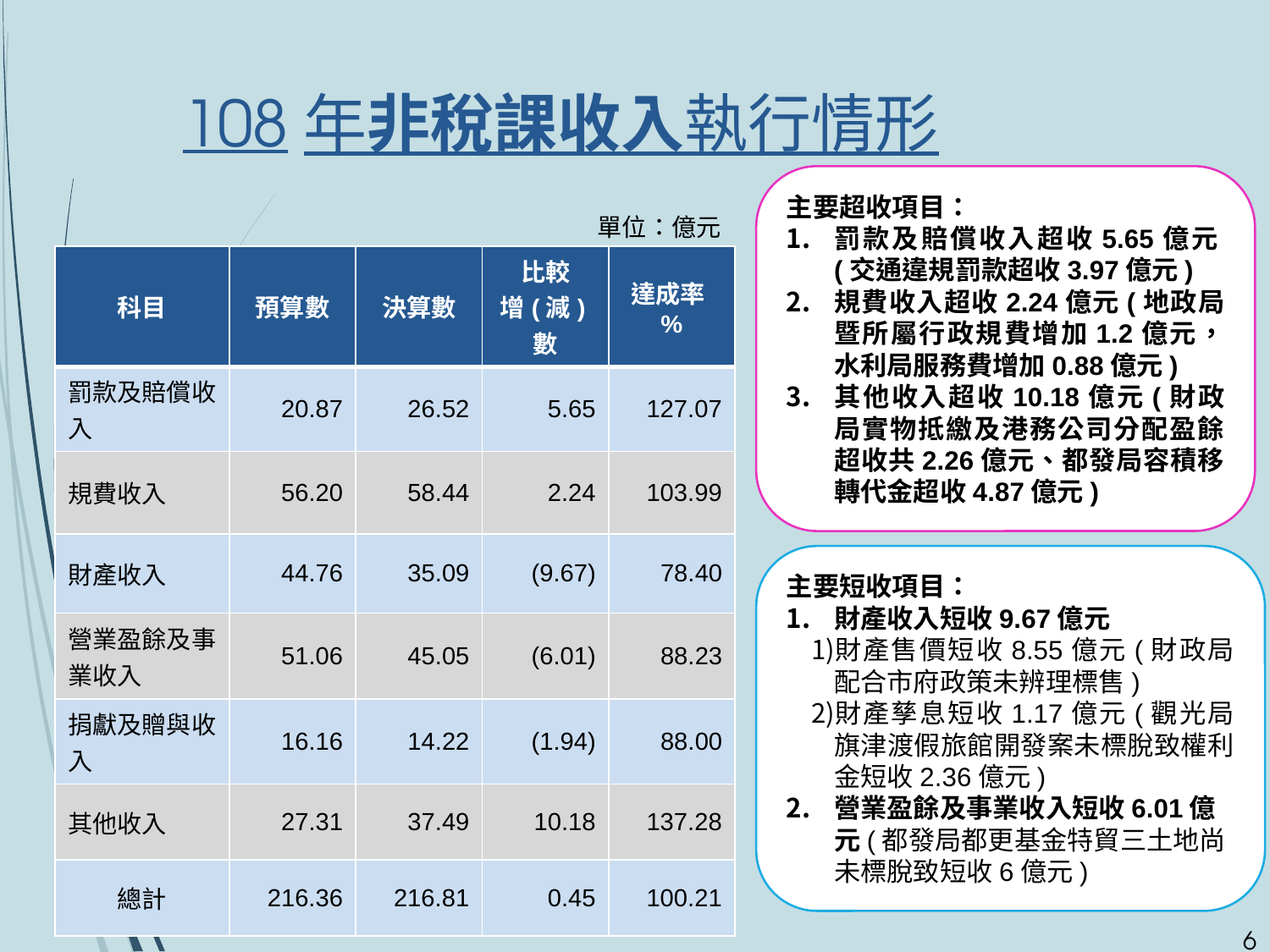

# 108年非稅課收入執行情形
主要超收項目：
罰款及賠償收入超收5.65億元(交通違規罰款超收3.97億元)
規費收入超收2.24億元(地政局暨所屬行政規費增加1.2億元，水利局服務費增加0.88億元)
其他收入超收10.18億元(財政局實物抵繳及港務公司分配盈餘超收共2.26億元、都發局容積移轉代金超收4.87億元)
單位：億元
| 科目 | 預算數 | 決算數 | 比較 增(減)數 | 達成率% |
| --- | --- | --- | --- | --- |
| 罰款及賠償收入 | 20.87 | 26.52 | 5.65 | 127.07 |
| 規費收入 | 56.20 | 58.44 | 2.24 | 103.99 |
| 財產收入 | 44.76 | 35.09 | (9.67) | 78.40 |
| 營業盈餘及事業收入 | 51.06 | 45.05 | (6.01) | 88.23 |
| 捐獻及贈與收入 | 16.16 | 14.22 | (1.94) | 88.00 |
| 其他收入 | 27.31 | 37.49 | 10.18 | 137.28 |
| 總計 | 216.36 | 216.81 | 0.45 | 100.21 |
主要短收項目：
財產收入短收9.67億元
財產售價短收8.55億元(財政局配合市府政策未辨理標售)
財產孳息短收1.17億元(觀光局旗津渡假旅館開發案未標脫致權利金短收2.36億元)
營業盈餘及事業收入短收6.01億元(都發局都更基金特貿三土地尚未標脫致短收6億元)
6